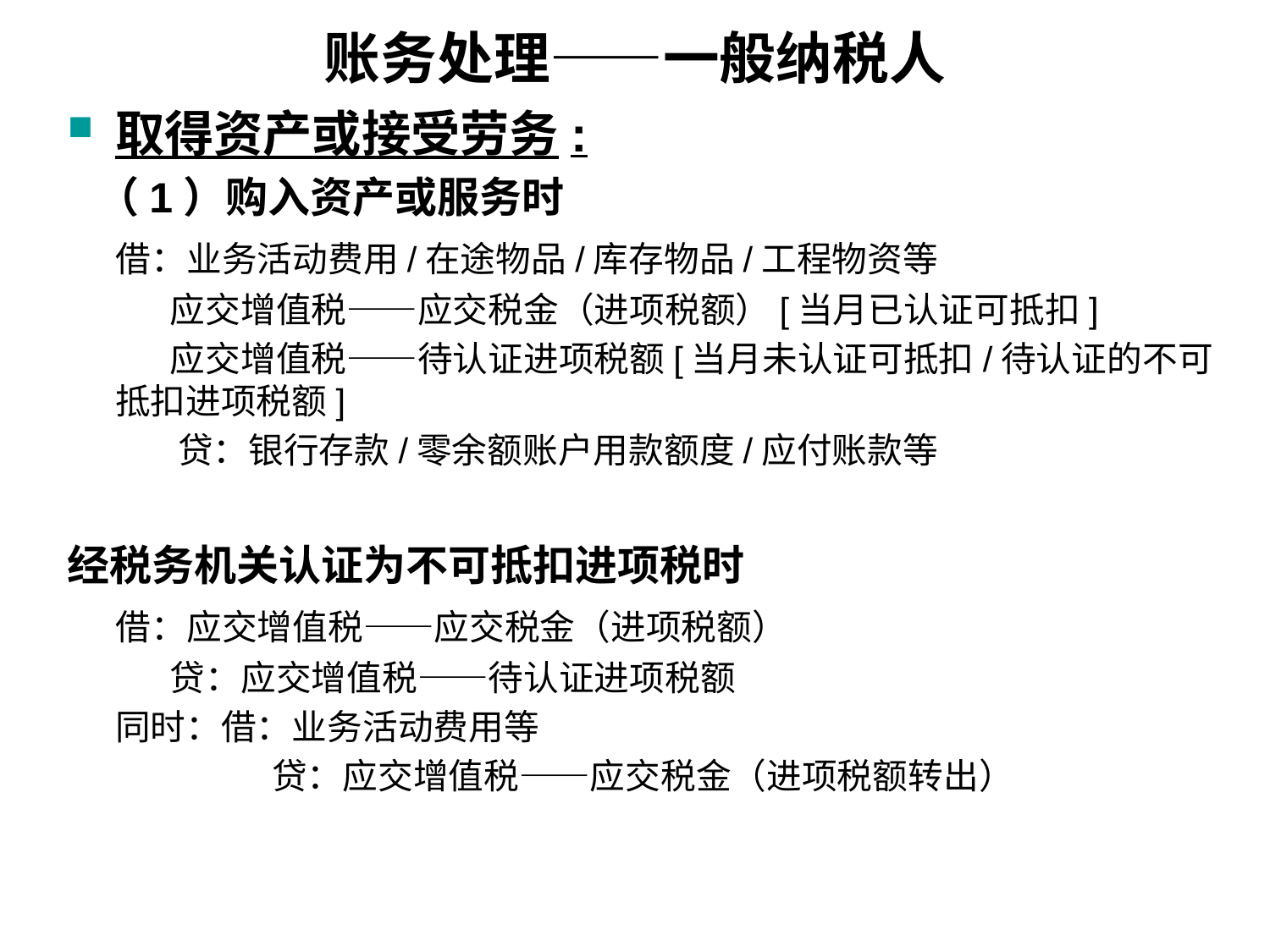

# 账务处理——一般纳税人
取得资产或接受劳务:
  （1）购入资产或服务时
    借：业务活动费用/在途物品/库存物品/工程物资等
            应交增值税——应交税金（进项税额）[当月已认证可抵扣]
            应交增值税——待认证进项税额[当月未认证可抵扣/待认证的不可抵扣进项税额]
             贷：银行存款/零余额账户用款额度/应付账款等

经税务机关认证为不可抵扣进项税时
    借：应交增值税——应交税金（进项税额）
            贷：应交增值税——待认证进项税额
     同时：借：业务活动费用等
                         贷：应交增值税——应交税金（进项税额转出）

152